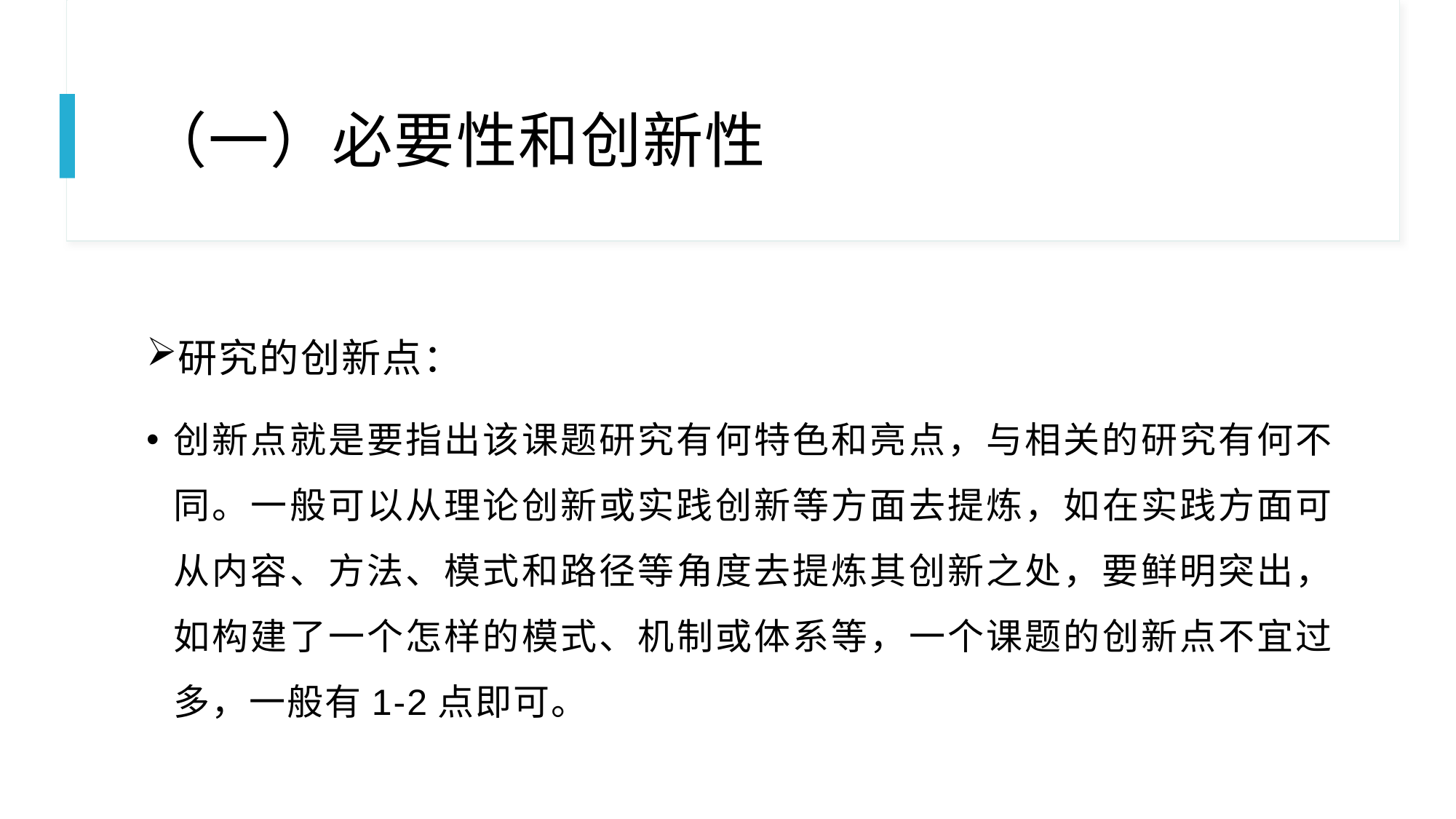

# （一）必要性和创新性
研究的创新点：
创新点就是要指出该课题研究有何特色和亮点，与相关的研究有何不同。一般可以从理论创新或实践创新等方面去提炼，如在实践方面可从内容、方法、模式和路径等角度去提炼其创新之处，要鲜明突出，如构建了一个怎样的模式、机制或体系等，一个课题的创新点不宜过多，一般有1-2点即可。